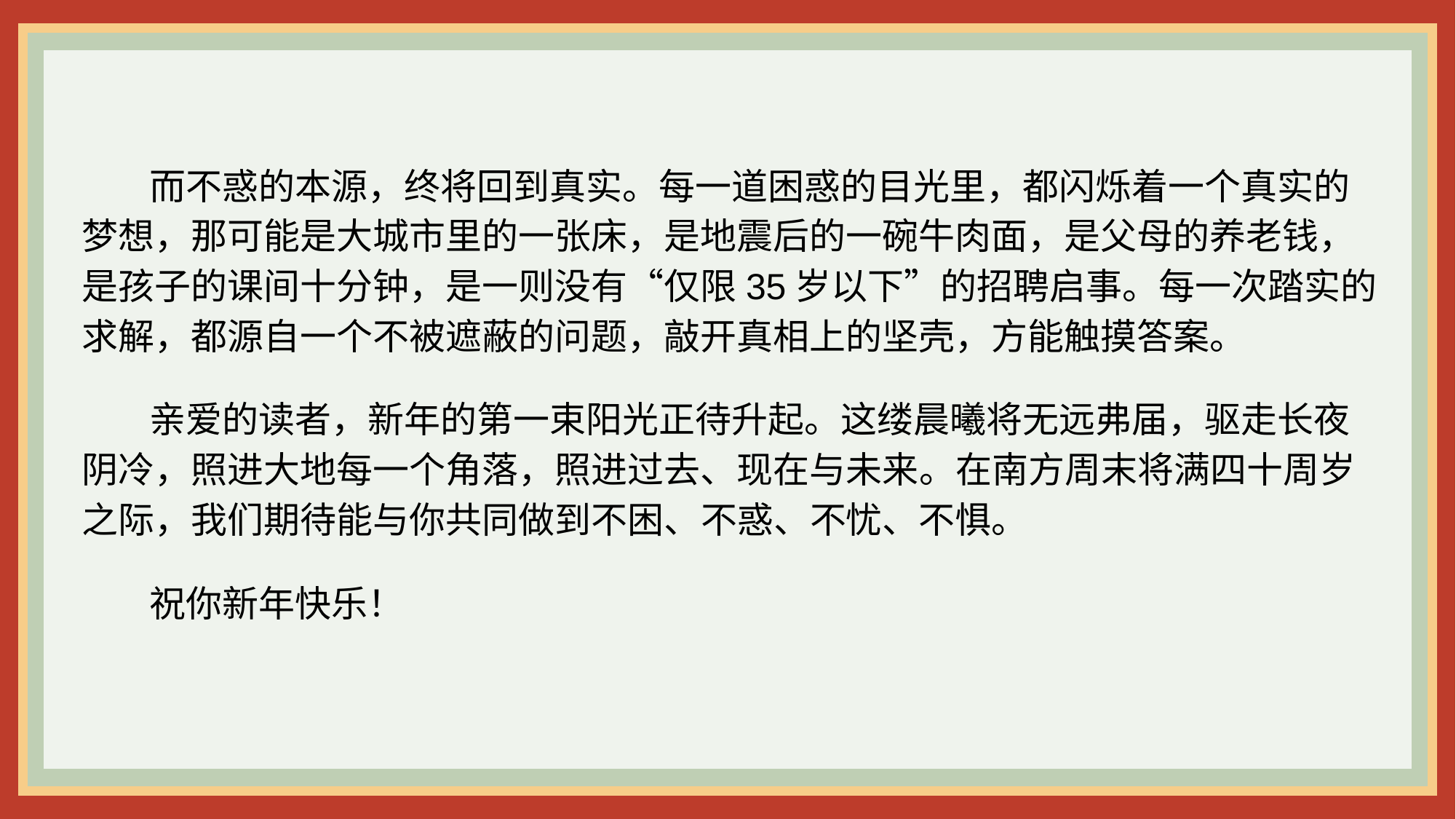

而不惑的本源，终将回到真实。每一道困惑的目光里，都闪烁着一个真实的梦想，那可能是大城市里的一张床，是地震后的一碗牛肉面，是父母的养老钱，是孩子的课间十分钟，是一则没有“仅限35岁以下”的招聘启事。每一次踏实的求解，都源自一个不被遮蔽的问题，敲开真相上的坚壳，方能触摸答案。
亲爱的读者，新年的第一束阳光正待升起。这缕晨曦将无远弗届，驱走长夜阴冷，照进大地每一个角落，照进过去、现在与未来。在南方周末将满四十周岁之际，我们期待能与你共同做到不困、不惑、不忧、不惧。
祝你新年快乐！